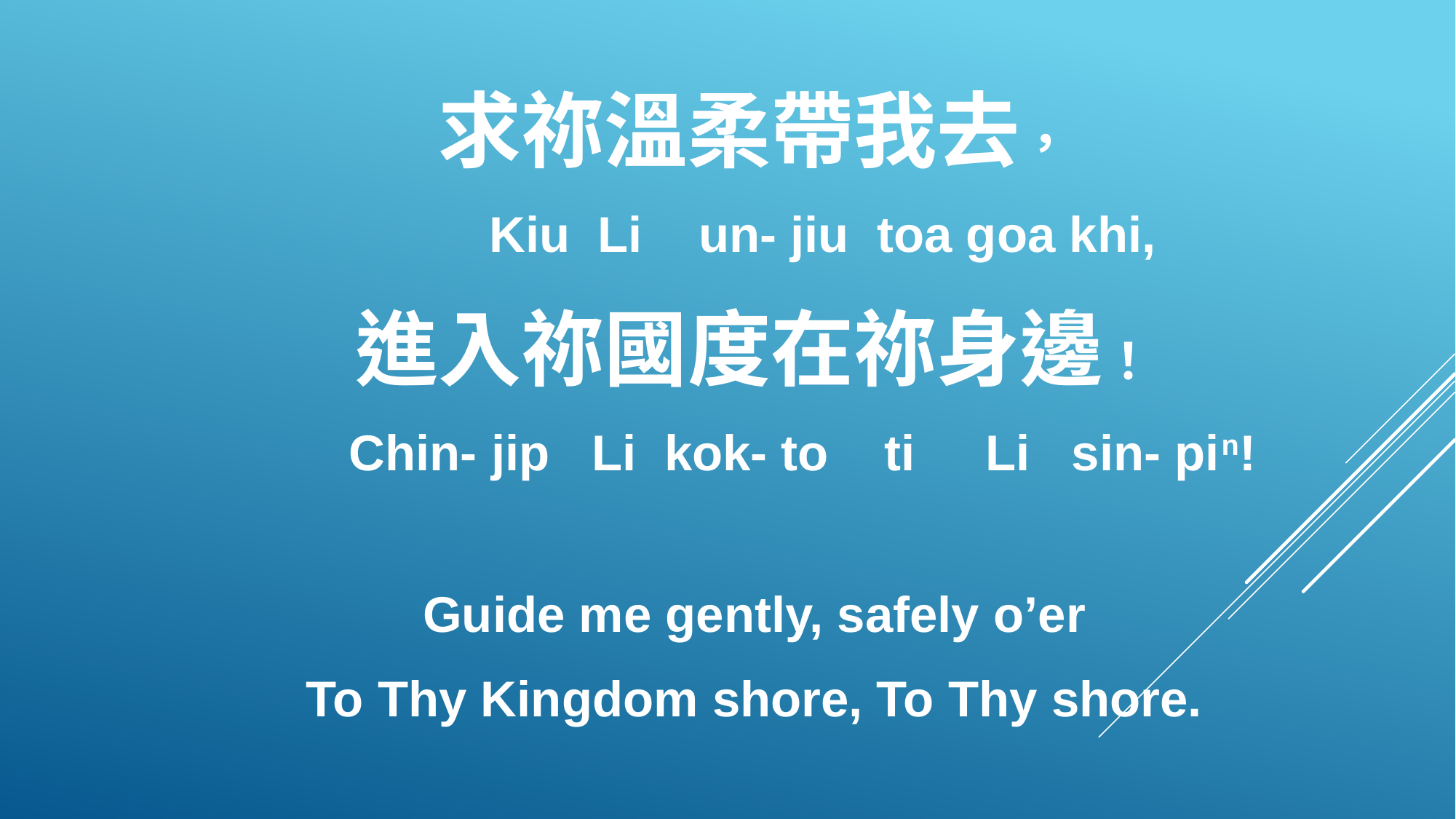

求祢溫柔帶我去，
                      Kiu  Li    un- jiu  toa goa khi,
進入祢國度在祢身邊！
            Chin- jip   Li  kok- to    ti     Li   sin- pin!

Guide me gently, safely o’er
To Thy Kingdom shore, To Thy shore.